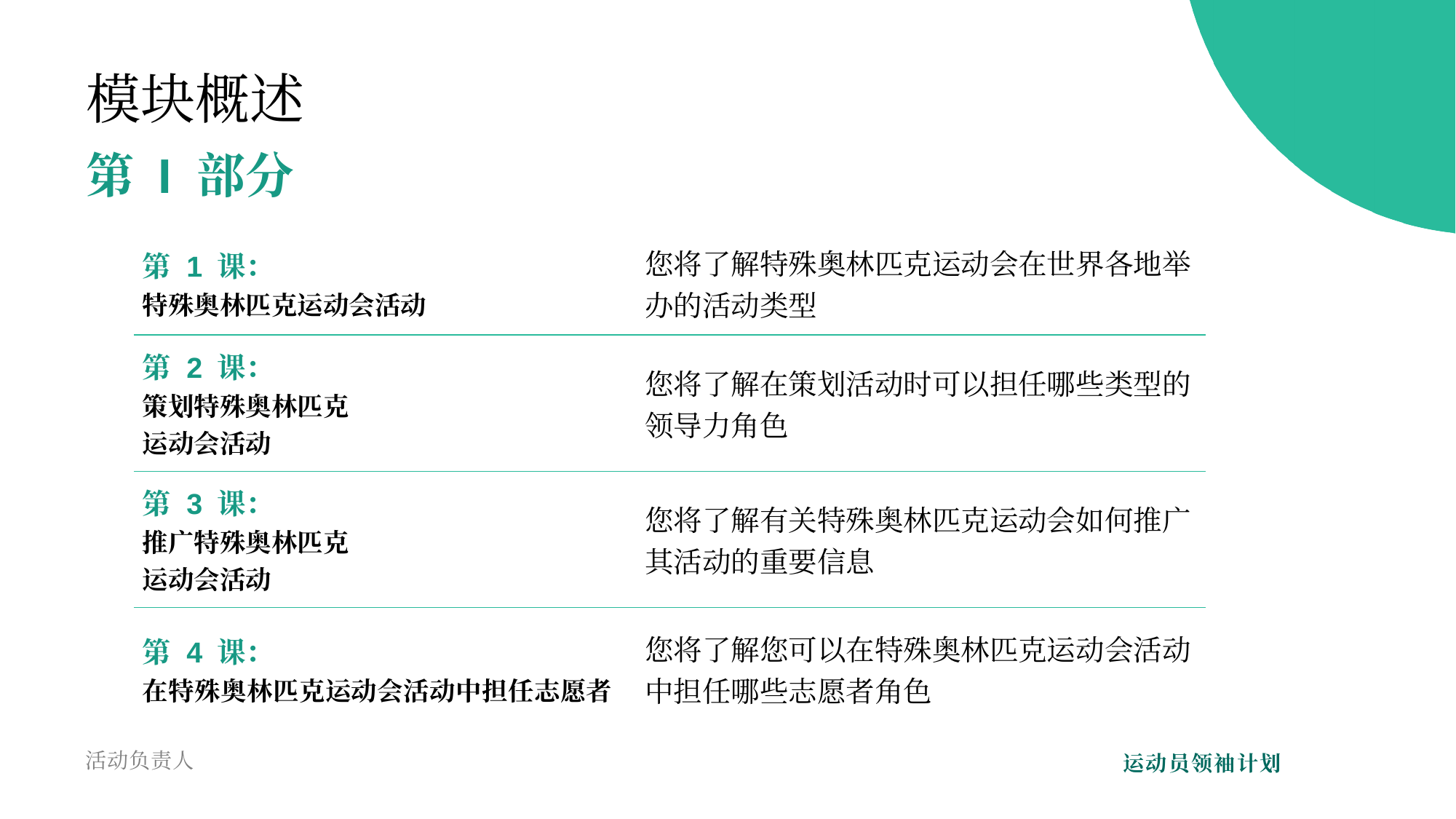

模块概述
第 I 部分
| 第 1 课： 特殊奥林匹克运动会活动 | 您将了解特殊奥林匹克运动会在世界各地举办的活动类型 |
| --- | --- |
| 第 2 课： 策划特殊奥林匹克 运动会活动 | 您将了解在策划活动时可以担任哪些类型的领导力角色 |
| 第 3 课： 推广特殊奥林匹克 运动会活动 | 您将了解有关特殊奥林匹克运动会如何推广其活动的重要信息 |
| 第 4 课： 在特殊奥林匹克运动会活动中担任志愿者 | 您将了解您可以在特殊奥林匹克运动会活动中担任哪些志愿者角色 |
活动负责人